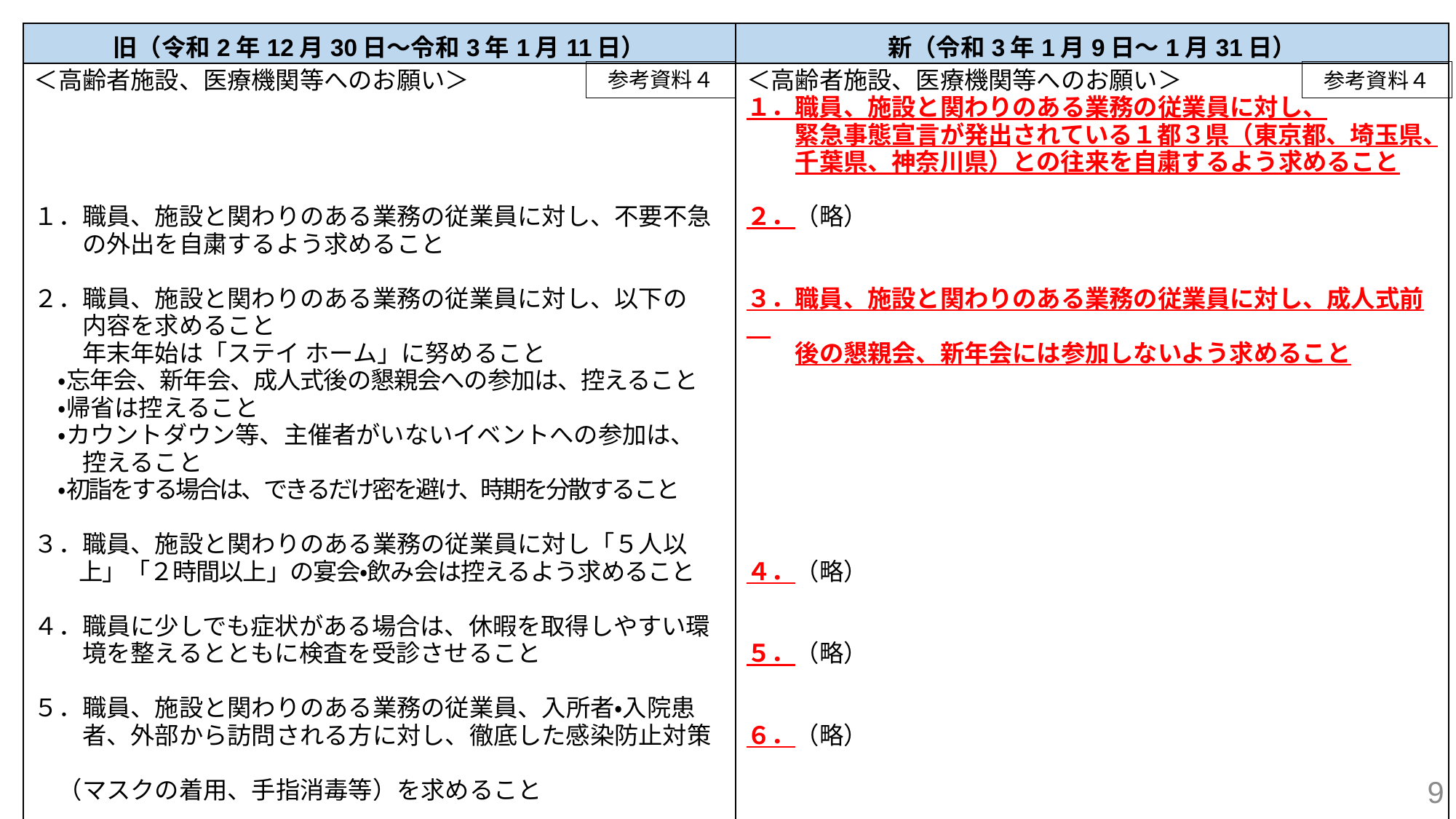

| 旧（令和2年12月30日～令和3年1月11日） | 新（令和3年1月9日～1月31日） |
| --- | --- |
| ＜高齢者施設、医療機関等へのお願い＞ １．職員、施設と関わりのある業務の従業員に対し、不要不急 　　の外出を自粛するよう求めること ２．職員、施設と関わりのある業務の従業員に対し、以下の 　　内容を求めること 　　年末年始は「ステイ ホーム」に努めること 　・忘年会、新年会、成人式後の懇親会への参加は、控えること 　・帰省は控えること 　・カウントダウン等、主催者がいないイベントへの参加は、　 　　控えること 　・初詣をする場合は、できるだけ密を避け、時期を分散すること ３．職員、施設と関わりのある業務の従業員に対し「５人以 上」「２時間以上」の宴会・飲み会は控えるよう求めること ４．職員に少しでも症状がある場合は、休暇を取得しやすい環 　　境を整えるとともに検査を受診させること ５．職員、施設と関わりのある業務の従業員、入所者・入院患 　　者、外部から訪問される方に対し、徹底した感染防止対策　 　（マスクの着用、手指消毒等）を求めること | ＜高齢者施設、医療機関等へのお願い＞ １．職員、施設と関わりのある業務の従業員に対し、 　　緊急事態宣言が発出されている１都３県（東京都、埼玉県、 　　千葉県、神奈川県）との往来を自粛するよう求めること ２．（略） ３．職員、施設と関わりのある業務の従業員に対し、成人式前　 　　後の懇親会、新年会には参加しないよう求めること ４．（略） ５．（略） ６．（略） |

参考資料４
参考資料４

9